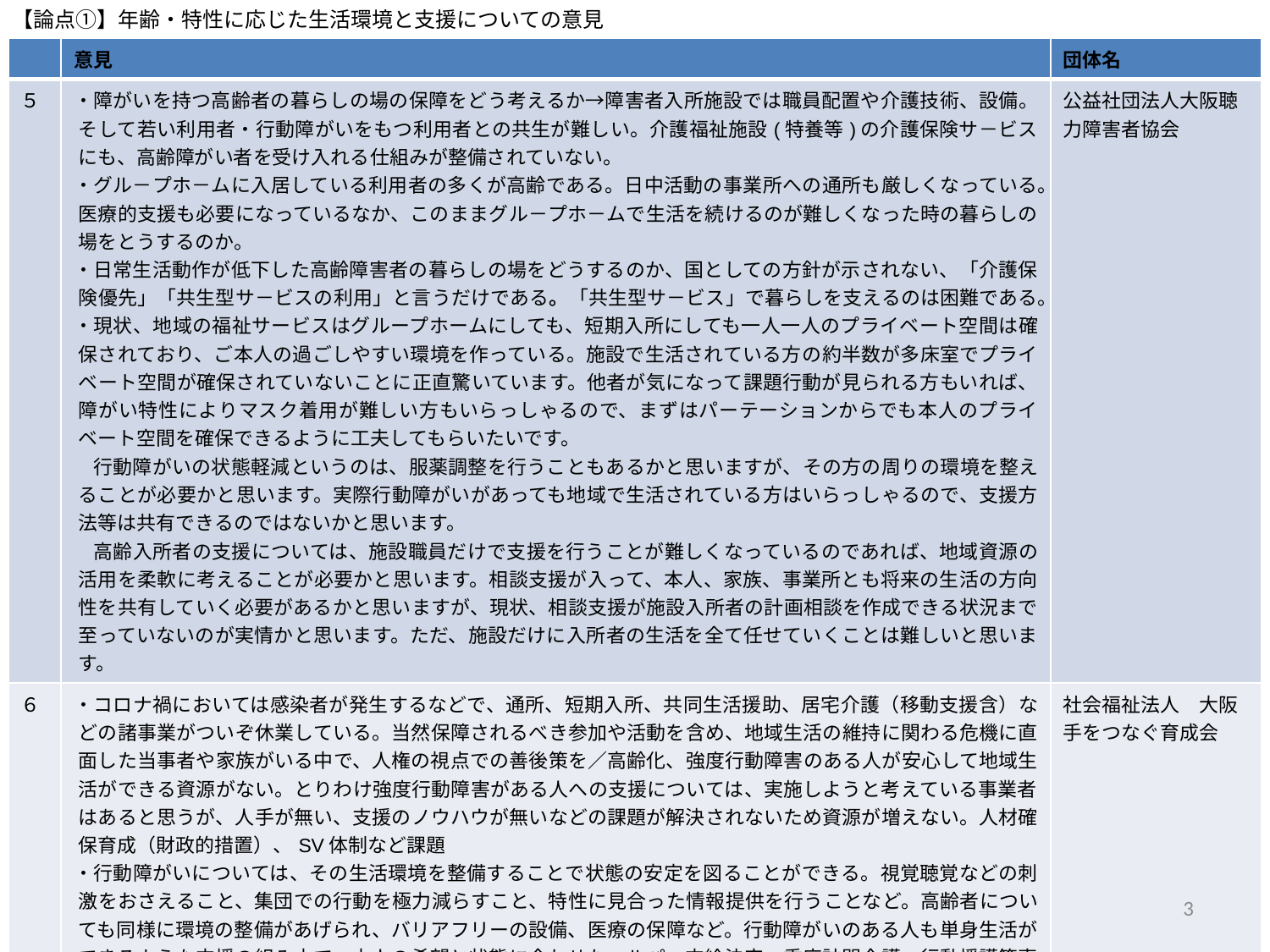

【論点➀】年齢・特性に応じた生活環境と支援についての意見
|  | 意見 | 団体名 |
| --- | --- | --- |
| ５ | ・障がいを持つ高齢者の暮らしの場の保障をどう考えるか→障害者入所施設では職員配置や介護技術、設備。そして若い利用者・行動障がいをもつ利用者との共生が難しい。介護福祉施設(特養等)の介護保険サ－ビスにも、高齢障がい者を受け入れる仕組みが整備されていない。 ・グル－プホ－ムに入居している利用者の多くが高齢である。日中活動の事業所への通所も厳しくなっている。医療的支援も必要になっているなか、このままグル－プホ－ムで生活を続けるのが難しくなった時の暮らしの場をとうするのか。 ・日常生活動作が低下した高齢障害者の暮らしの場をどうするのか、国としての方針が示されない、「介護保険優先」「共生型サ－ビスの利用」と言うだけである。「共生型サ－ビス」で暮らしを支えるのは困難である。 ・現状、地域の福祉サービスはグループホームにしても、短期入所にしても一人一人のプライベート空間は確保されており、ご本人の過ごしやすい環境を作っている。施設で生活されている方の約半数が多床室でプライベート空間が確保されていないことに正直驚いています。他者が気になって課題行動が見られる方もいれば、障がい特性によりマスク着用が難しい方もいらっしゃるので、まずはパーテーションからでも本人のプライベート空間を確保できるように工夫してもらいたいです。 　行動障がいの状態軽減というのは、服薬調整を行うこともあるかと思いますが、その方の周りの環境を整えることが必要かと思います。実際行動障がいがあっても地域で生活されている方はいらっしゃるので、支援方法等は共有できるのではないかと思います。 　高齢入所者の支援については、施設職員だけで支援を行うことが難しくなっているのであれば、地域資源の活用を柔軟に考えることが必要かと思います。相談支援が入って、本人、家族、事業所とも将来の生活の方向性を共有していく必要があるかと思いますが、現状、相談支援が施設入所者の計画相談を作成できる状況まで至っていないのが実情かと思います。ただ、施設だけに入所者の生活を全て任せていくことは難しいと思います。 | 公益社団法人大阪聴力障害者協会 |
| ６ | ・コロナ禍においては感染者が発生するなどで、通所、短期入所、共同生活援助、居宅介護（移動支援含）などの諸事業がついぞ休業している。当然保障されるべき参加や活動を含め、地域生活の維持に関わる危機に直面した当事者や家族がいる中で、人権の視点での善後策を／高齢化、強度行動障害のある人が安心して地域生活ができる資源がない。とりわけ強度行動障害がある人への支援については、実施しようと考えている事業者はあると思うが、人手が無い、支援のノウハウが無いなどの課題が解決されないため資源が増えない。人材確保育成（財政的措置）、SV体制など課題 ・行動障がいについては、その生活環境を整備することで状態の安定を図ることができる。視覚聴覚などの刺激をおさえること、集団での行動を極力減らすこと、特性に見合った情報提供を行うことなど。高齢者についても同様に環境の整備があげられ、バリアフリーの設備、医療の保障など。行動障がいのある人も単身生活ができるような支援の組み立て、本人の希望と状態に合わせたヘルパー支給決定、重度訪問介護・行動援護等事業者の増加／それぞれ特性に合わせた支援の専門性の向上また、意思決定支援に立った支援の専門性を高めること。 | 社会福祉法人　大阪手をつなぐ育成会 |
3